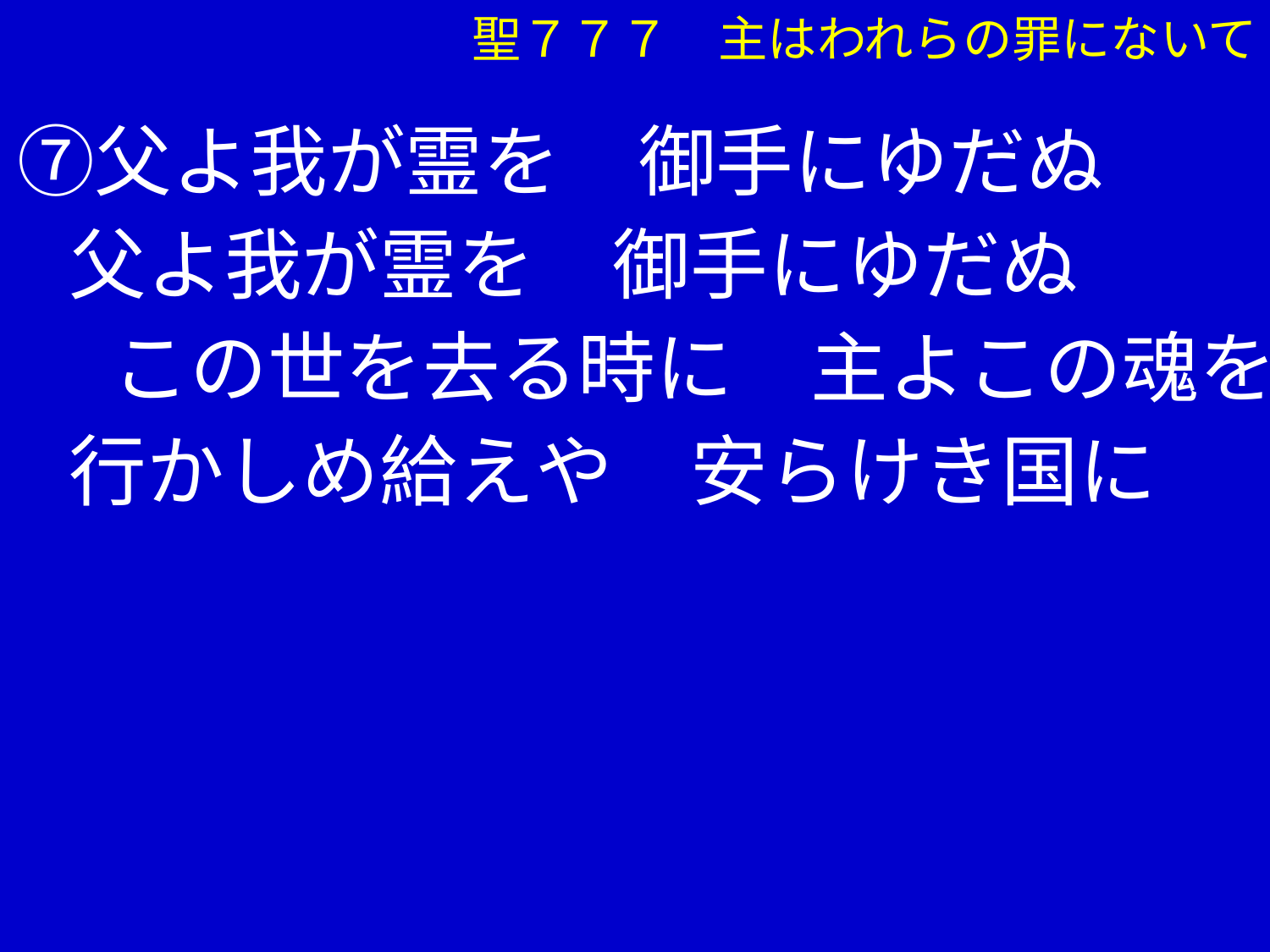

聖７７７　主はわれらの罪にないて
　⑦父よ我が霊を　御手にゆだぬ
　   父よ我が霊を　御手にゆだぬ
　　 この世を去る時に　主よこの魂を
　   行かしめ給えや　安らけき国に